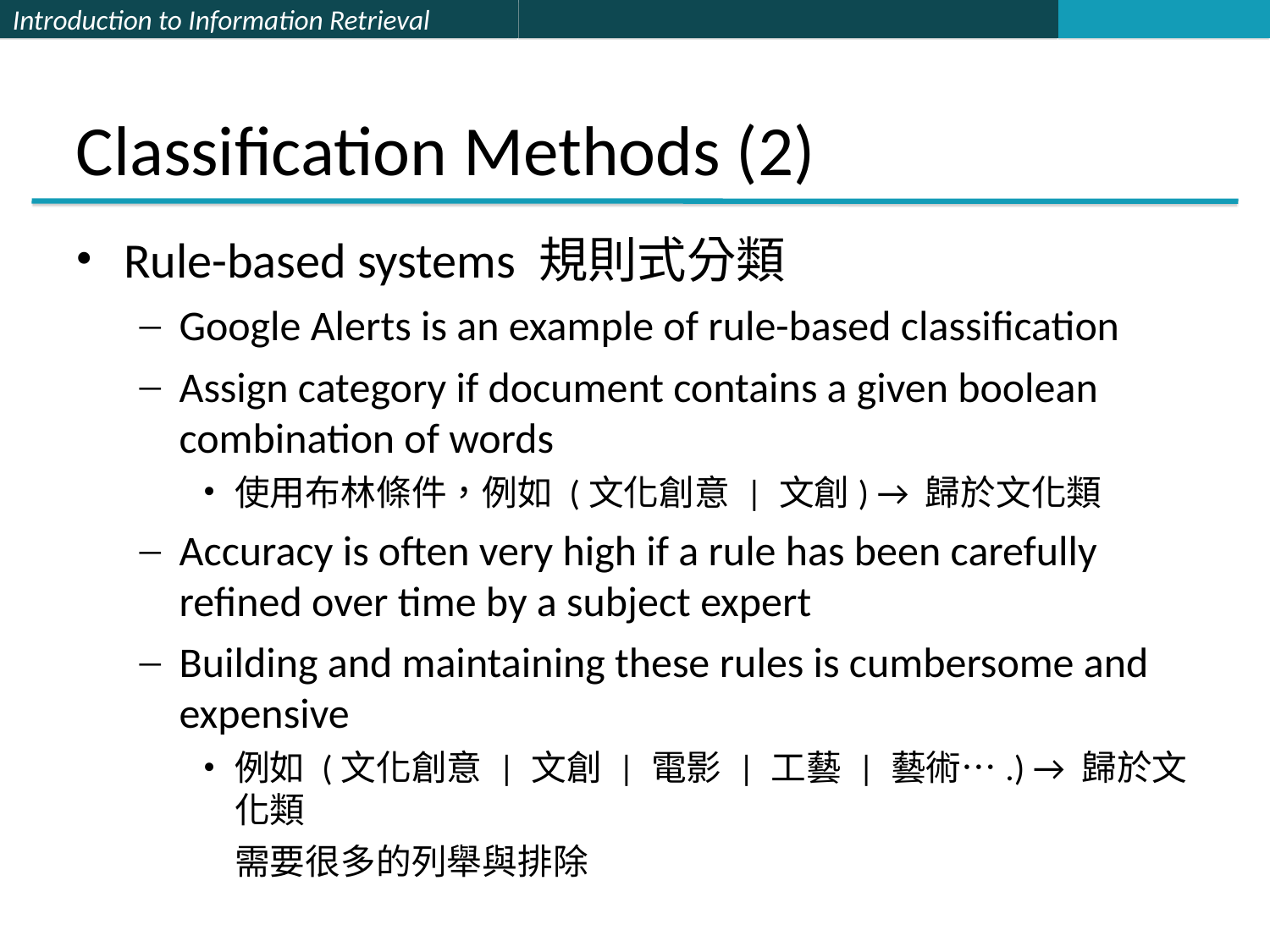

# Classification Methods (2)
Rule-based systems 規則式分類
Google Alerts is an example of rule-based classification
Assign category if document contains a given boolean combination of words
使用布林條件，例如 (文化創意 | 文創) → 歸於文化類
Accuracy is often very high if a rule has been carefully refined over time by a subject expert
Building and maintaining these rules is cumbersome and expensive
例如 (文化創意 | 文創 | 電影 | 工藝 | 藝術….) → 歸於文化類
	需要很多的列舉與排除